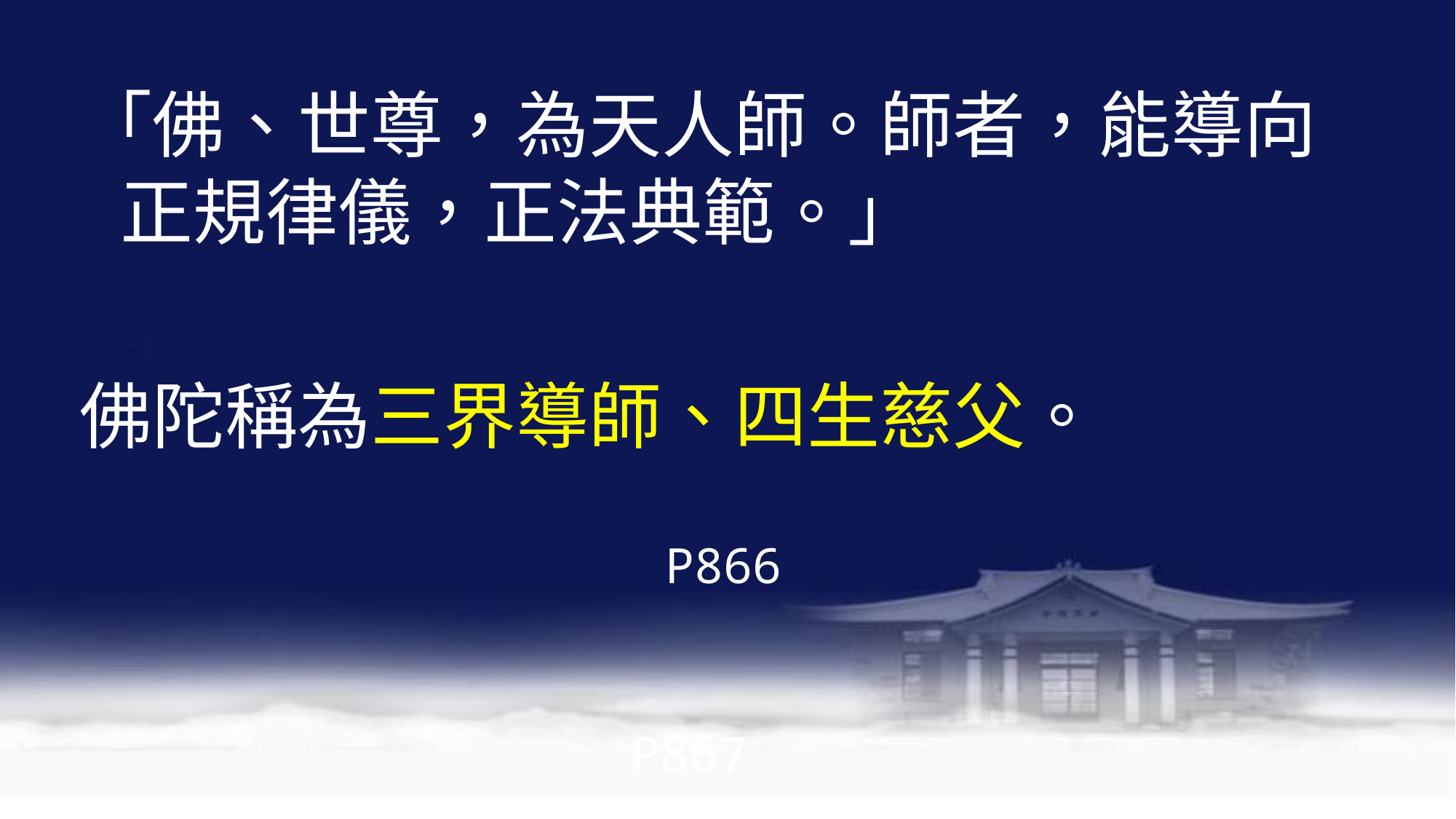

「佛、世尊，為天人師。師者，能導向正規律儀，正法典範。」

佛陀稱為三界導師、四生慈父。

P866

P867